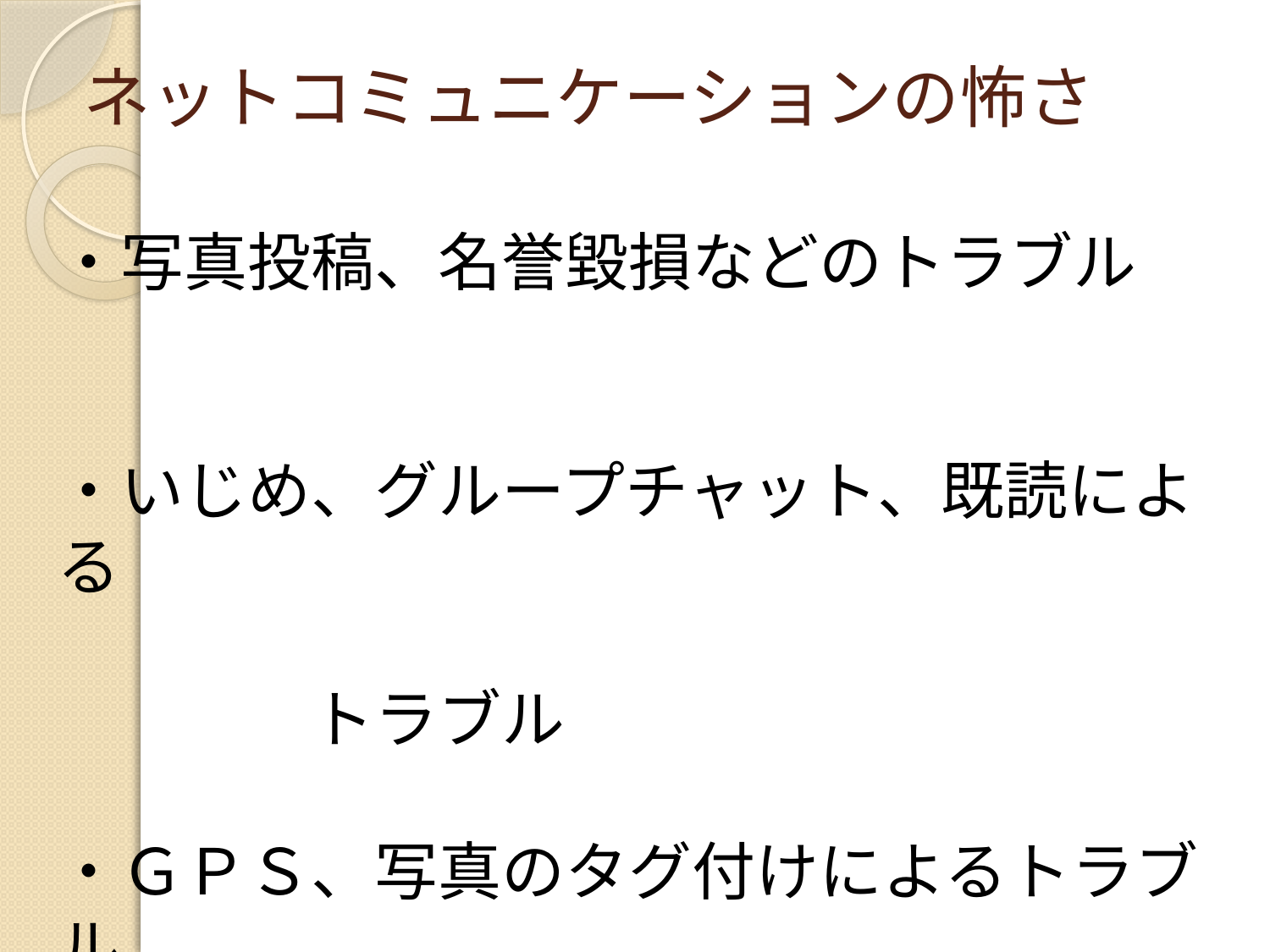

# ネットコミュニケーションの怖さ
・写真投稿、名誉毀損などのトラブル

・いじめ、グループチャット、既読による
　　　　　　　　　　　　　　　　　　　　　　トラブル

・ＧＰＳ、写真のタグ付けによるトラブル